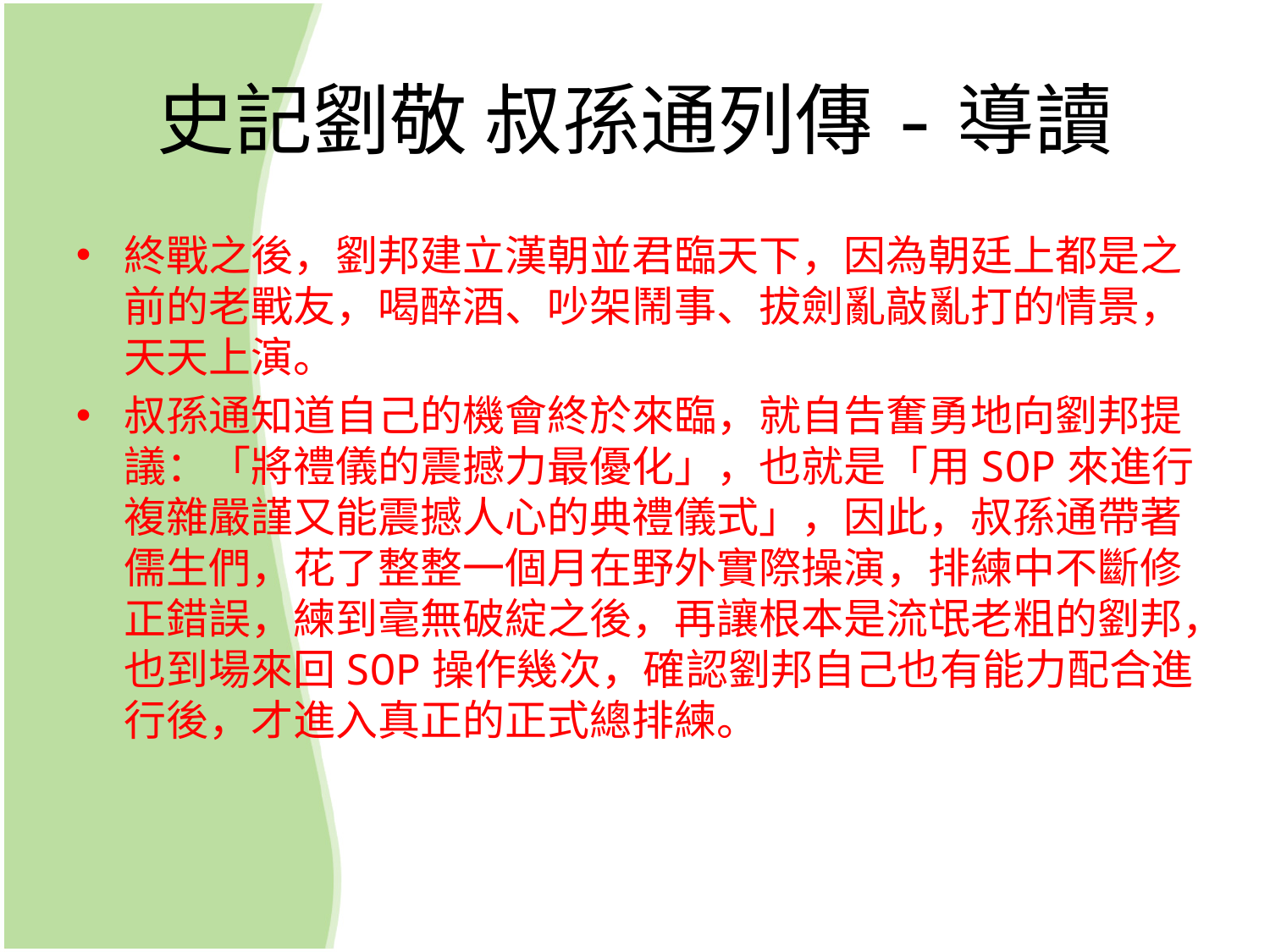

# 史記劉敬 叔孫通列傳-導讀
終戰之後，劉邦建立漢朝並君臨天下，因為朝廷上都是之前的老戰友，喝醉酒、吵架鬧事、拔劍亂敲亂打的情景，天天上演。
叔孫通知道自己的機會終於來臨，就自告奮勇地向劉邦提議：「將禮儀的震撼力最優化」，也就是「用SOP來進行複雜嚴謹又能震撼人心的典禮儀式」，因此，叔孫通帶著儒生們，花了整整一個月在野外實際操演，排練中不斷修正錯誤，練到毫無破綻之後，再讓根本是流氓老粗的劉邦，也到場來回SOP操作幾次，確認劉邦自己也有能力配合進行後，才進入真正的正式總排練。